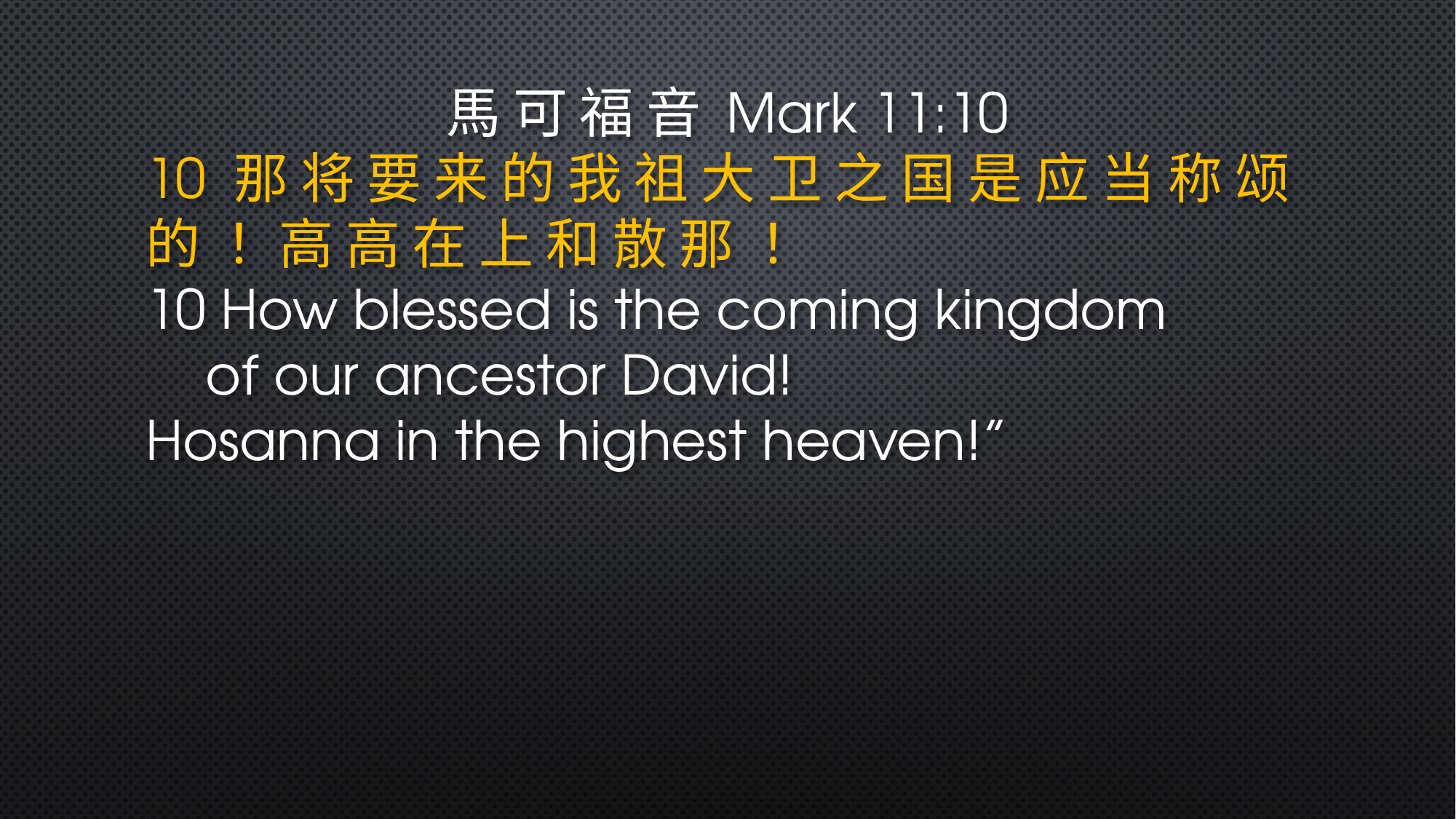

馬 可 福 音 Mark 11:10
10 那 将 要 来 的 我 祖 大 卫 之 国 是 应 当 称 颂 的 ！ 高 高 在 上 和 散 那 ！
10 How blessed is the coming kingdom
    of our ancestor David!
Hosanna in the highest heaven!”